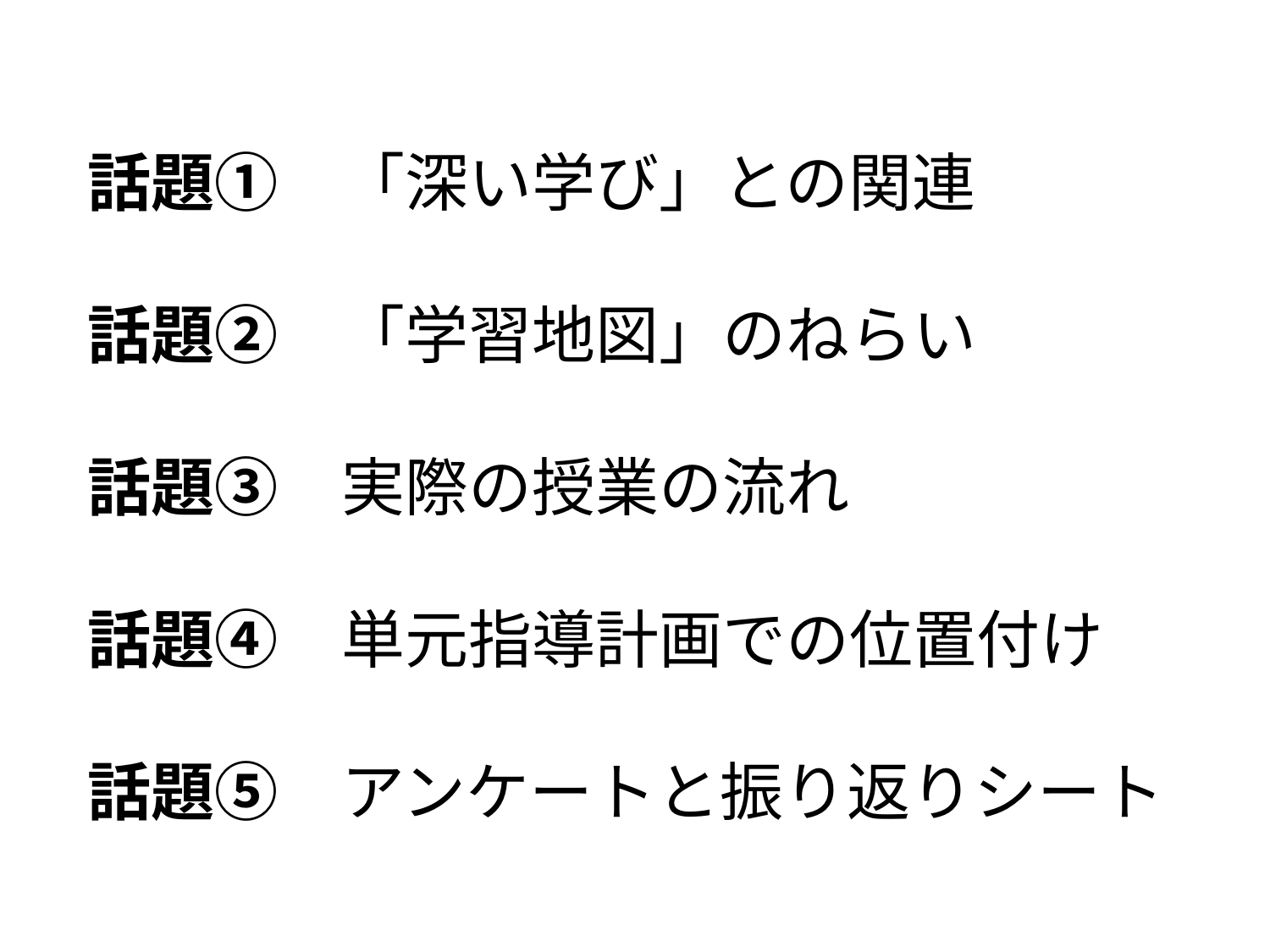

話題①　「深い学び」との関連

話題②　「学習地図」のねらい

話題③　実際の授業の流れ

話題④　単元指導計画での位置付け

話題⑤　アンケートと振り返りシート